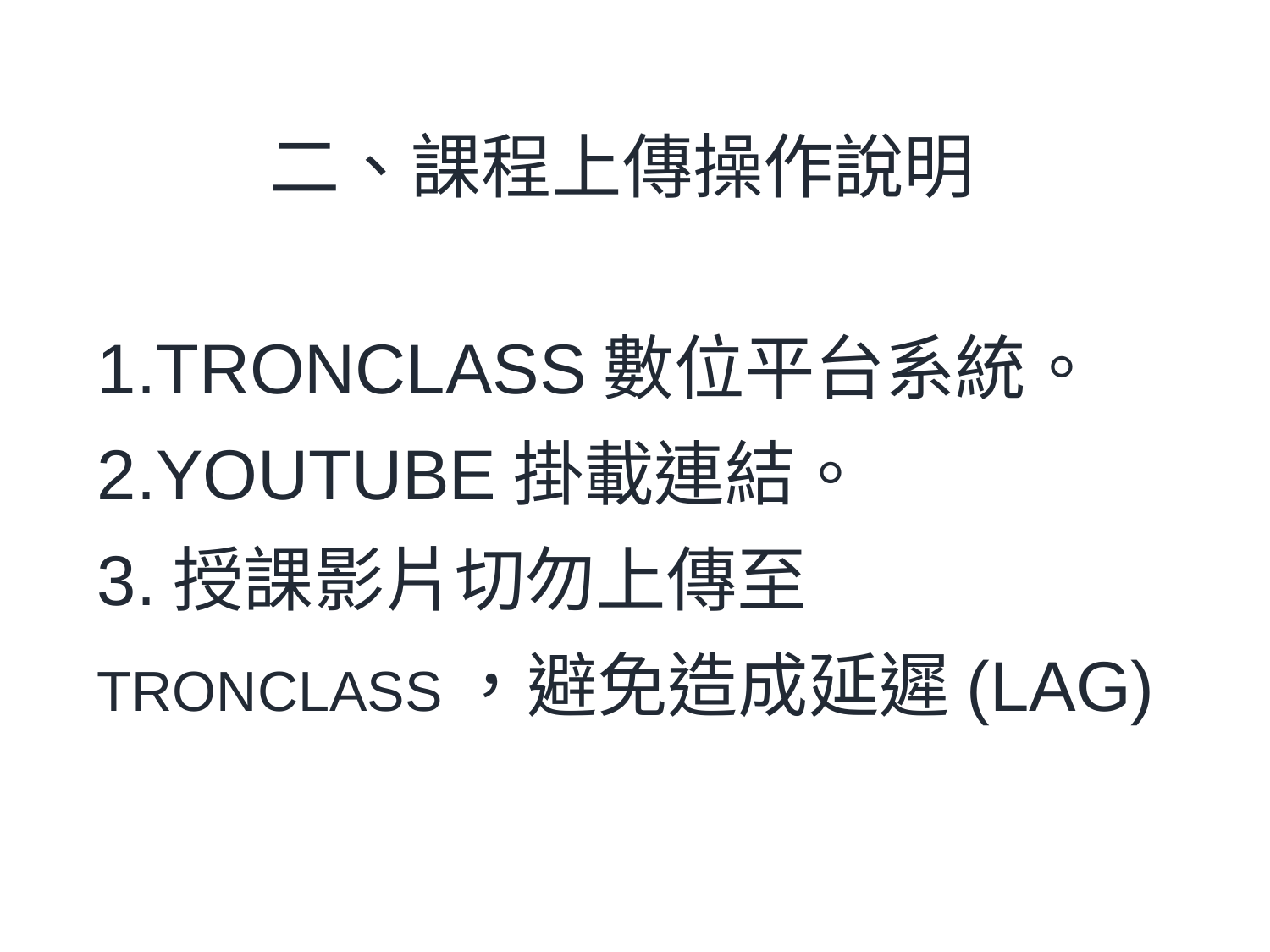

二、課程上傳操作說明
1.TRONCLASS數位平台系統。
2.YOUTUBE掛載連結。
3.授課影片切勿上傳至TRONCLASS，避免造成延遲(LAG)